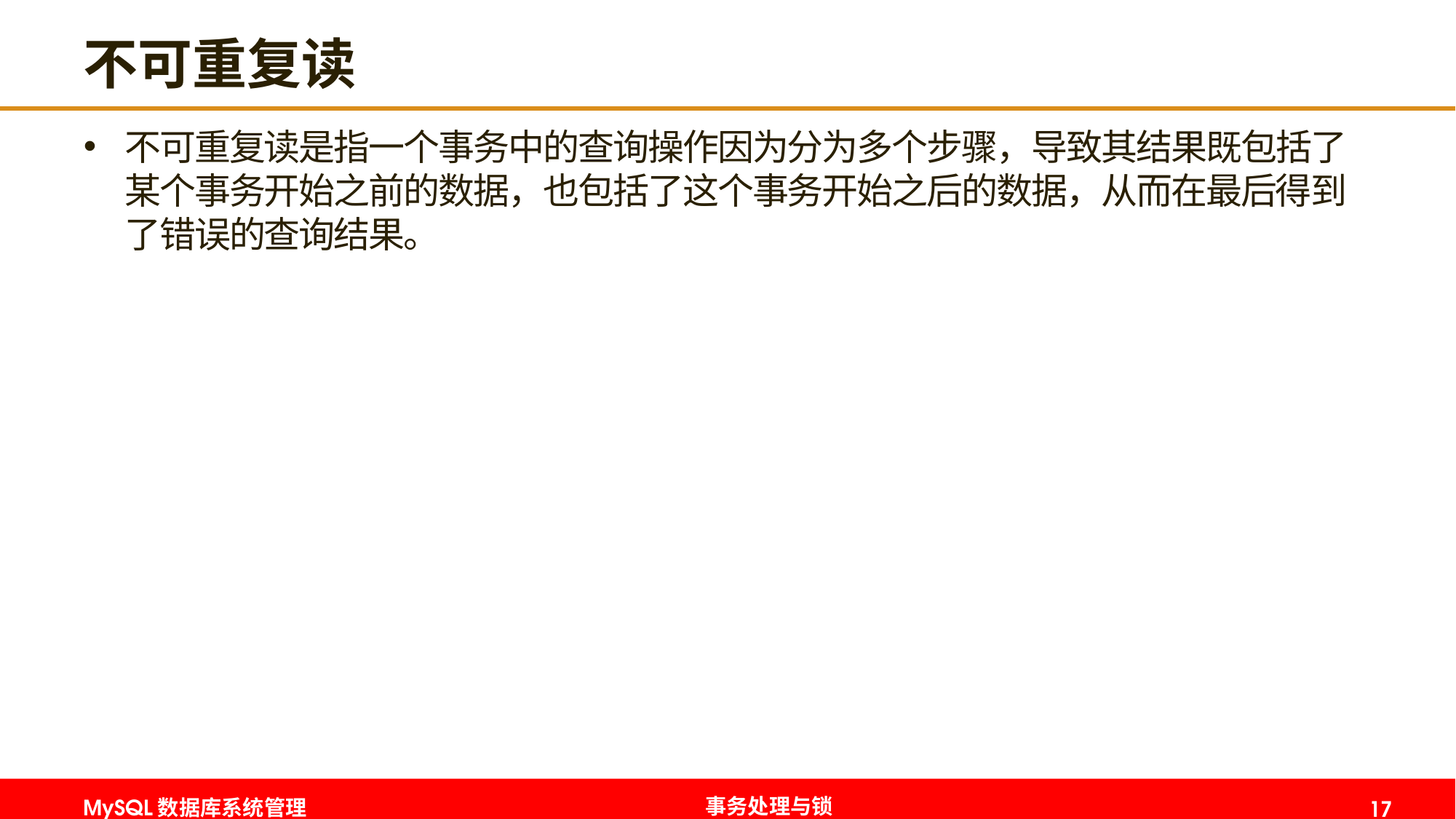

# 不可重复读
不可重复读是指一个事务中的查询操作因为分为多个步骤，导致其结果既包括了某个事务开始之前的数据，也包括了这个事务开始之后的数据，从而在最后得到了错误的查询结果。